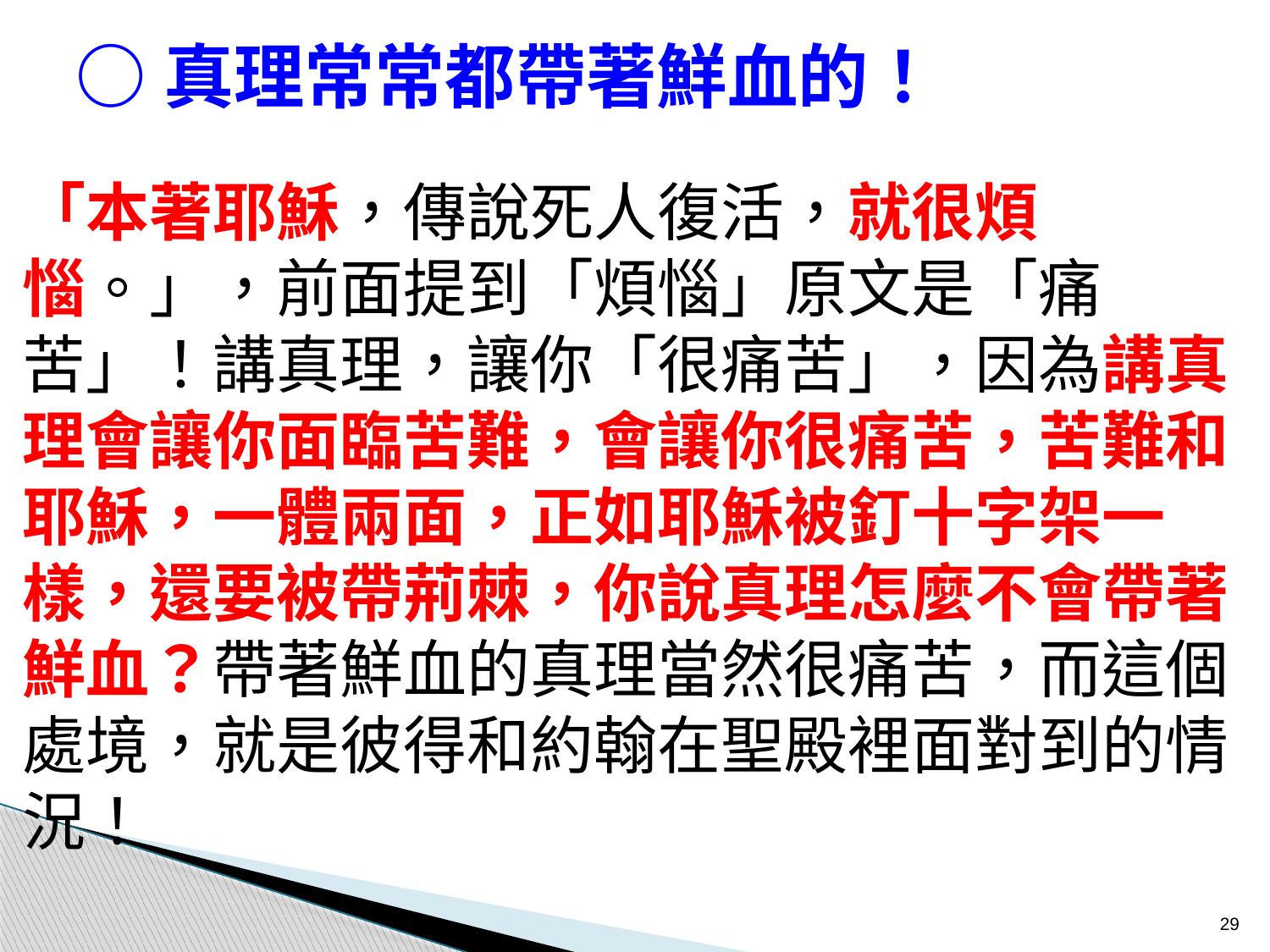

○真理常常都帶著鮮血的！
「本著耶穌，傳說死人復活，就很煩惱。」，前面提到「煩惱」原文是「痛苦」！講真理，讓你「很痛苦」，因為講真理會讓你面臨苦難，會讓你很痛苦，苦難和耶穌，一體兩面，正如耶穌被釘十字架一樣，還要被帶荊棘，你說真理怎麼不會帶著鮮血？帶著鮮血的真理當然很痛苦，而這個處境，就是彼得和約翰在聖殿裡面對到的情況！
29